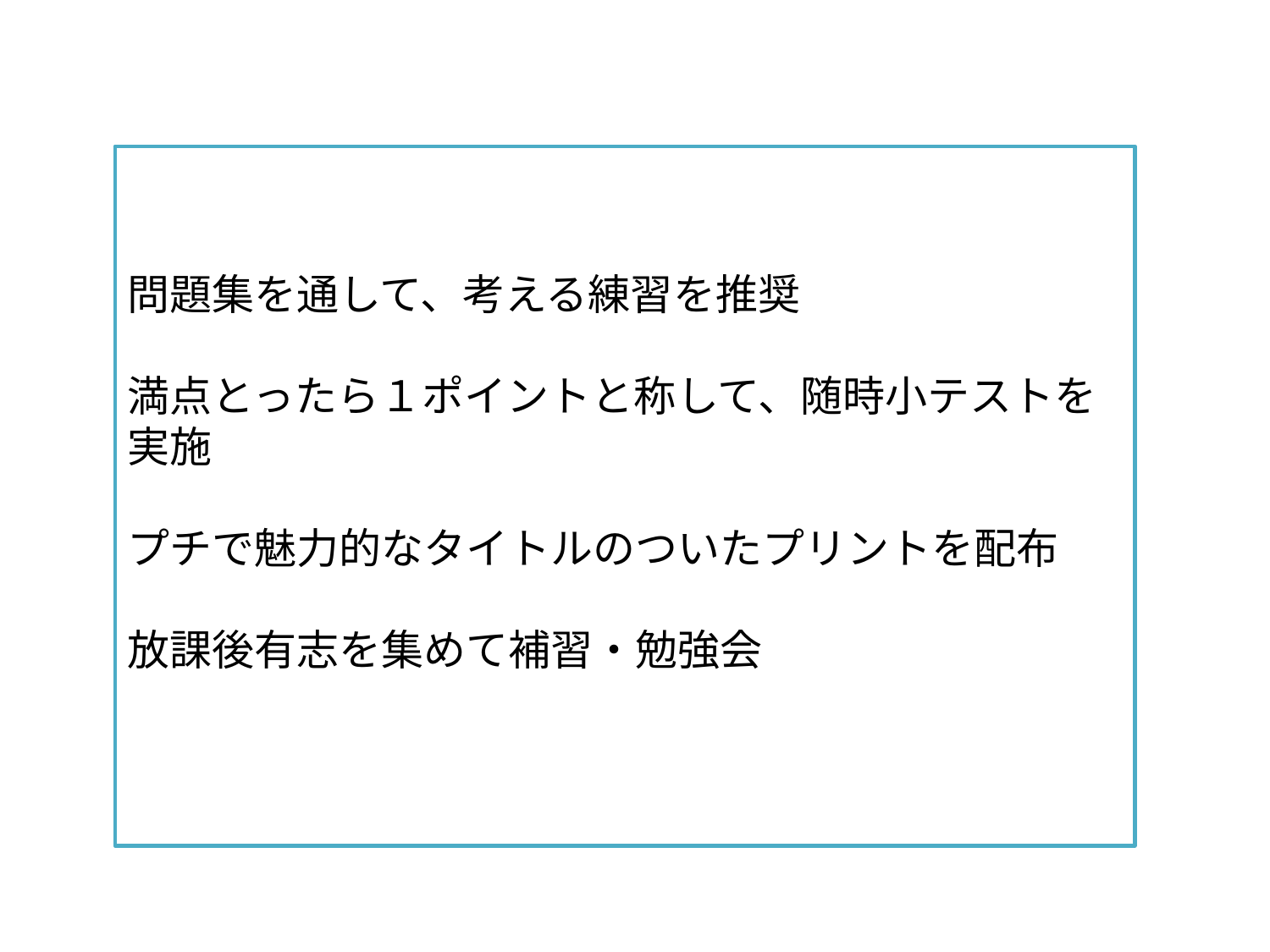

問題集を通して、考える練習を推奨

満点とったら１ポイントと称して、随時小テストを実施

プチで魅力的なタイトルのついたプリントを配布

放課後有志を集めて補習・勉強会